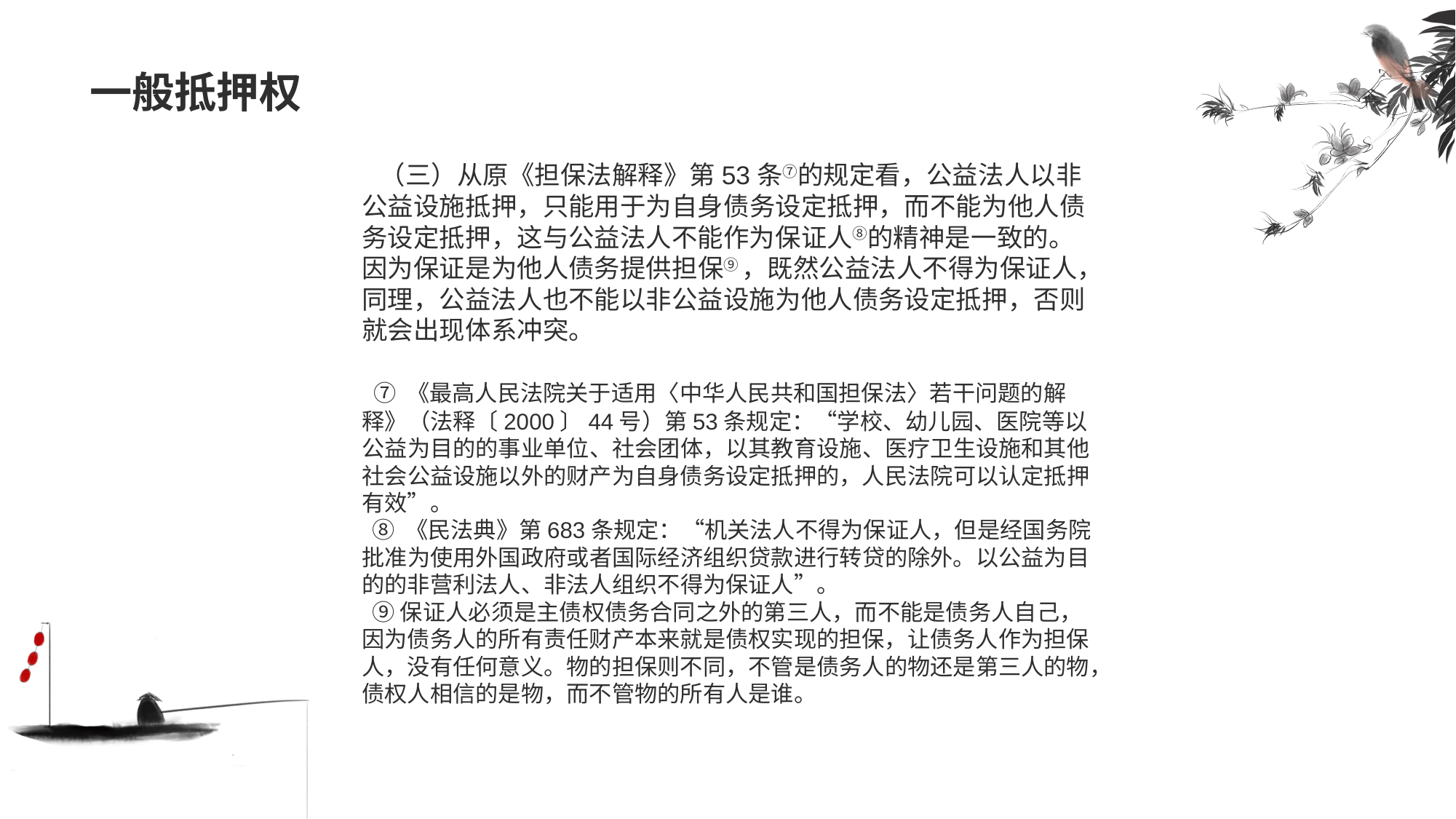

# 一般抵押权

  （三）从原《担保法解释》第53条⑦的规定看，公益法人以非公益设施抵押，只能用于为自身债务设定抵押，而不能为他人债务设定抵押，这与公益法人不能作为保证人⑧的精神是一致的。因为保证是为他人债务提供担保⑨ ，既然公益法人不得为保证人，同理，公益法人也不能以非公益设施为他人债务设定抵押，否则就会出现体系冲突。

  ⑦ 《最高人民法院关于适用〈中华人民共和国担保法〉若干问题的解释》（法释〔2000〕44号）第53条规定：“学校、幼儿园、医院等以公益为目的的事业单位、社会团体，以其教育设施、医疗卫生设施和其他社会公益设施以外的财产为自身债务设定抵押的，人民法院可以认定抵押有效”。
  ⑧ 《民法典》第683条规定：“机关法人不得为保证人，但是经国务院批准为使用外国政府或者国际经济组织贷款进行转贷的除外。以公益为目的的非营利法人、非法人组织不得为保证人”。
  ⑨保证人必须是主债权债务合同之外的第三人，而不能是债务人自己，因为债务人的所有责任财产本来就是债权实现的担保，让债务人作为担保人，没有任何意义。物的担保则不同，不管是债务人的物还是第三人的物，债权人相信的是物，而不管物的所有人是谁。
106